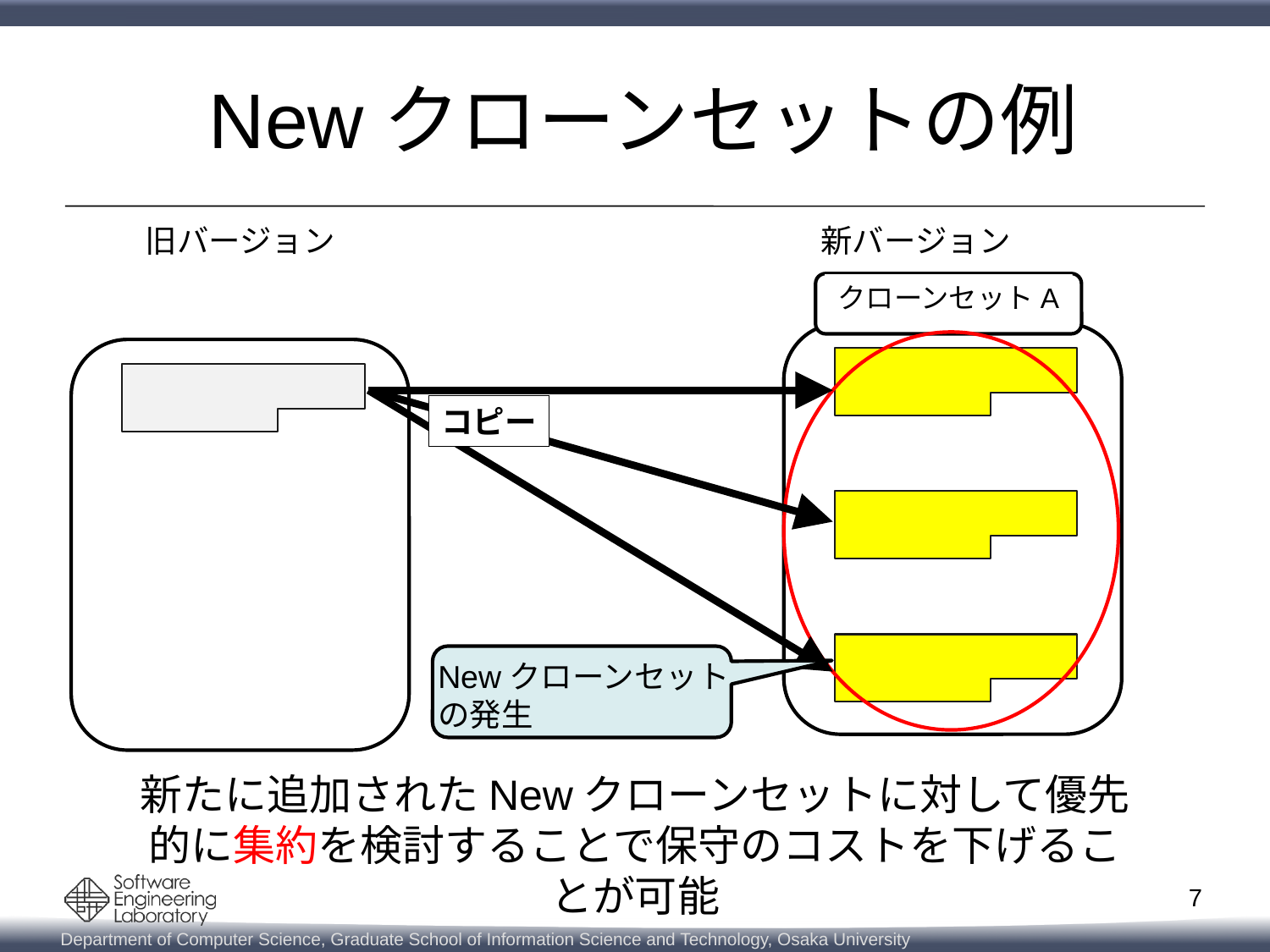

# Newクローンセットの例
旧バージョン
新バージョン

クローンセットA

コピー

Newクローンセット
の発生
新たに追加されたNewクローンセットに対して優先的に集約を検討することで保守のコストを下げることが可能
7